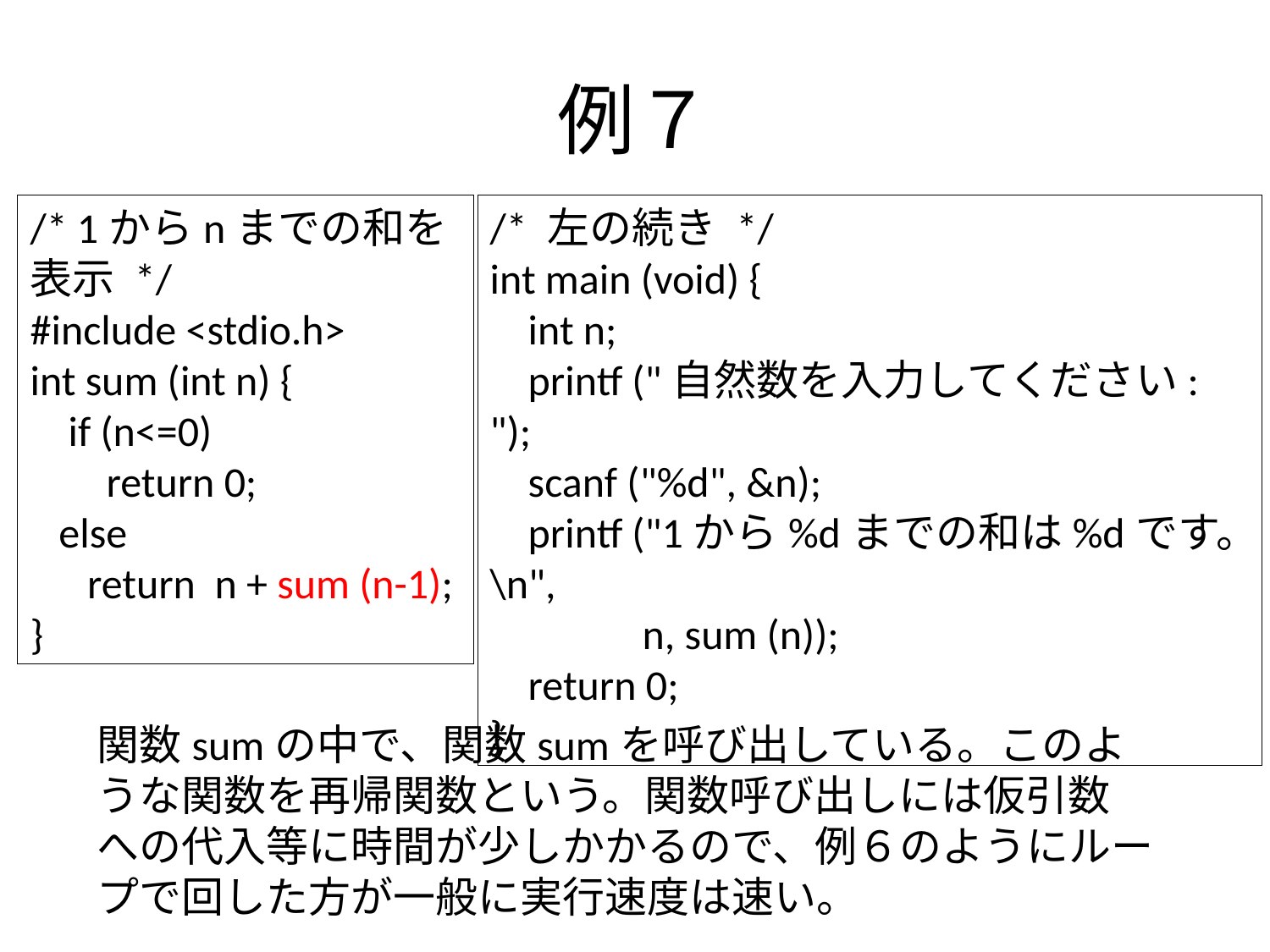

# 例７
/* 1からnまでの和を表示 */
#include <stdio.h>
int sum (int n) {
    if (n<=0)
        return 0;
   else
      return  n + sum (n-1);
}
/* 左の続き */
int main (void) {
    int n;
    printf ("自然数を入力してください: ");
    scanf ("%d", &n);
    printf ("1から%dまでの和は%dです。\n",
                n, sum (n));
    return 0;
}
関数sumの中で、関数sumを呼び出している。このような関数を再帰関数という。関数呼び出しには仮引数への代入等に時間が少しかかるので、例６のようにループで回した方が一般に実行速度は速い。